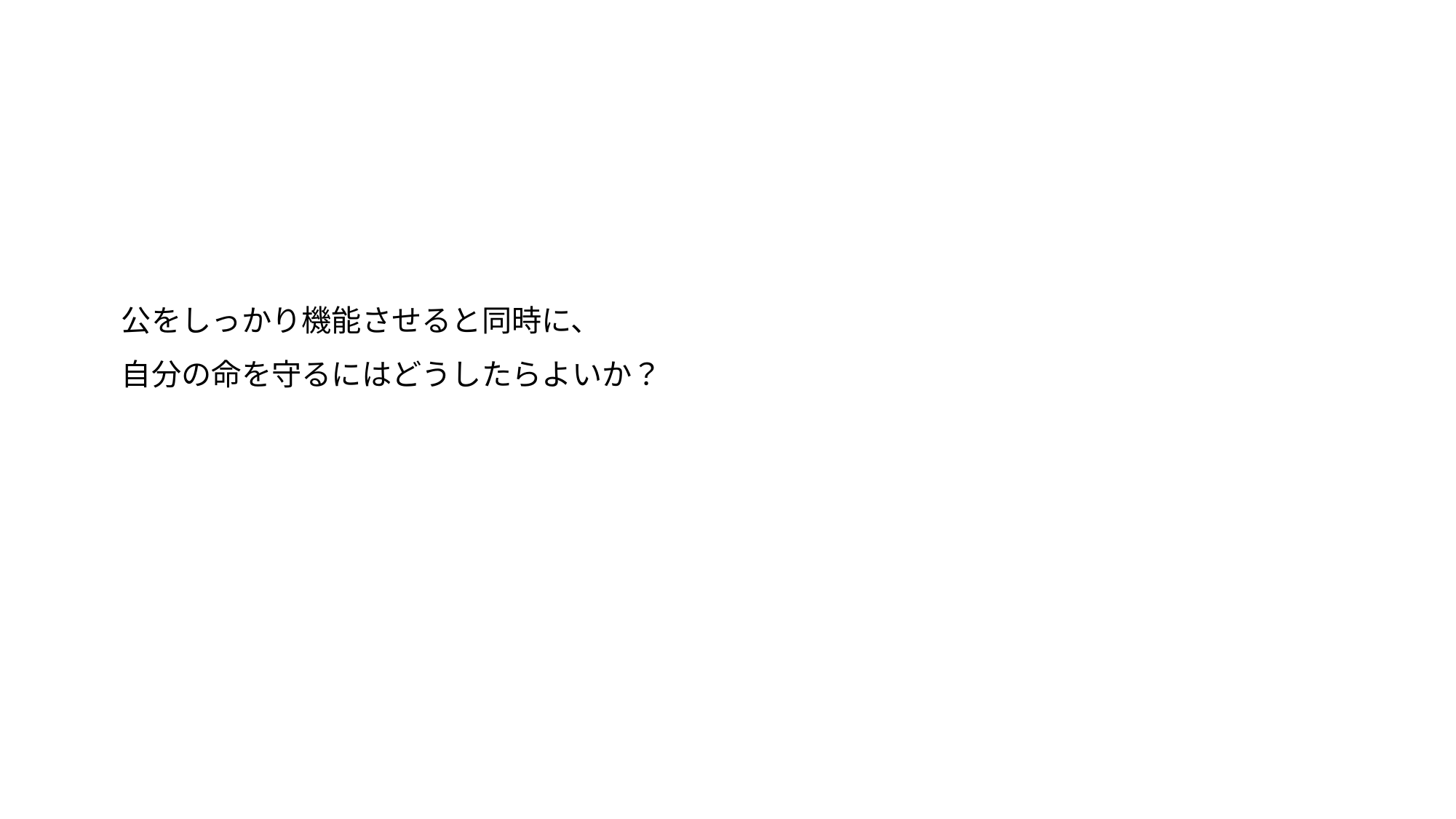

# 公をしっかり機能させると同時に、 自分の命を守るにはどうしたらよいか？